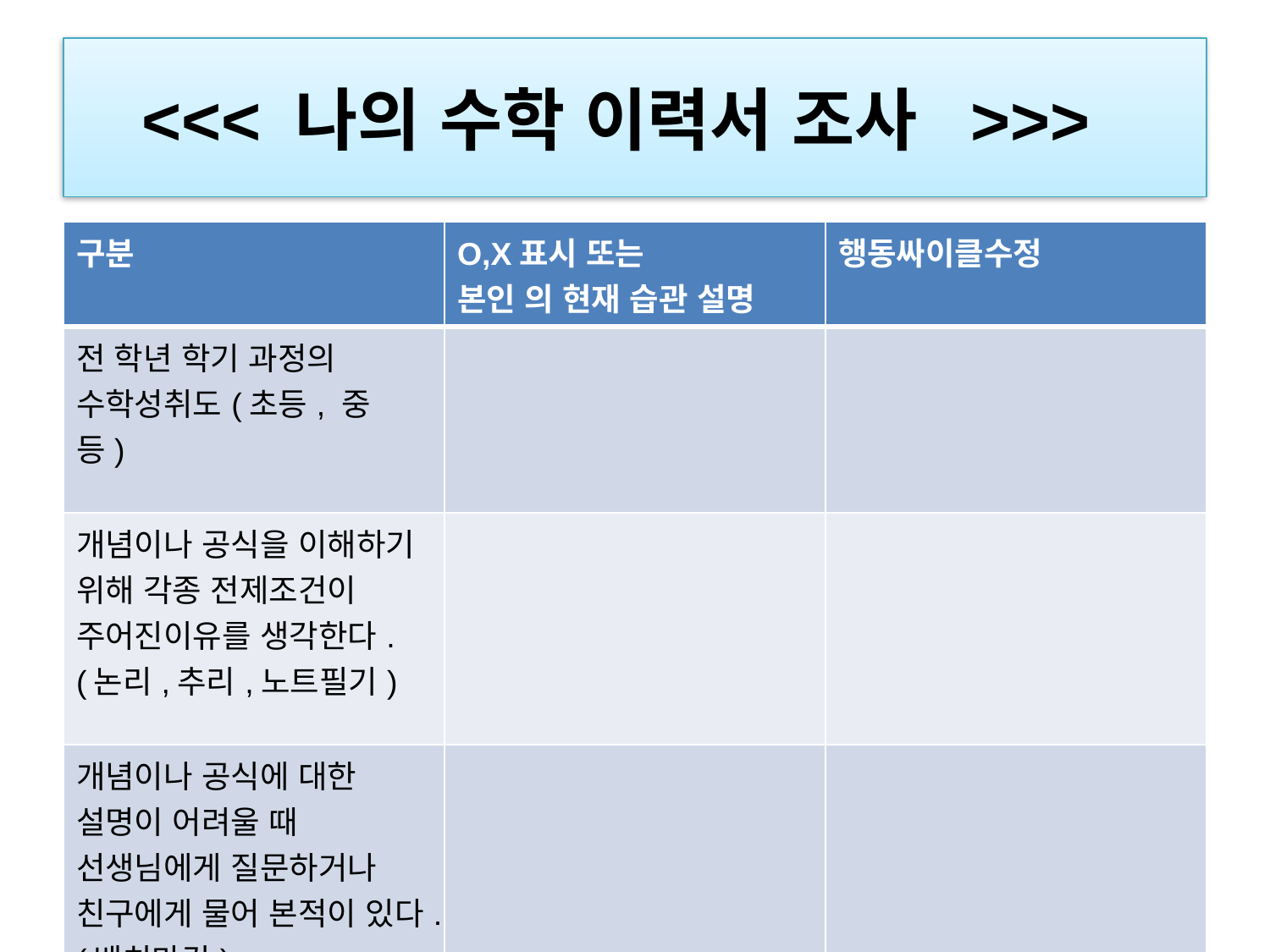

# <<< 나의 수학 이력서 조사  >>>
| 구분 | O,X표시 또는 본인 의 현재 습관 설명 | 행동싸이클수정 |
| --- | --- | --- |
| 전 학년 학기 과정의 수학성취도(초등, 중등) |  |  |
| 개념이나 공식을 이해하기 위해 각종 전제조건이 주어진이유를 생각한다.(논리,추리,노트필기) |  |  |
| 개념이나 공식에 대한 설명이 어려울 때 선생님에게 질문하거나 친구에게 물어 본적이 있다. (벤치마킹) |  |  |